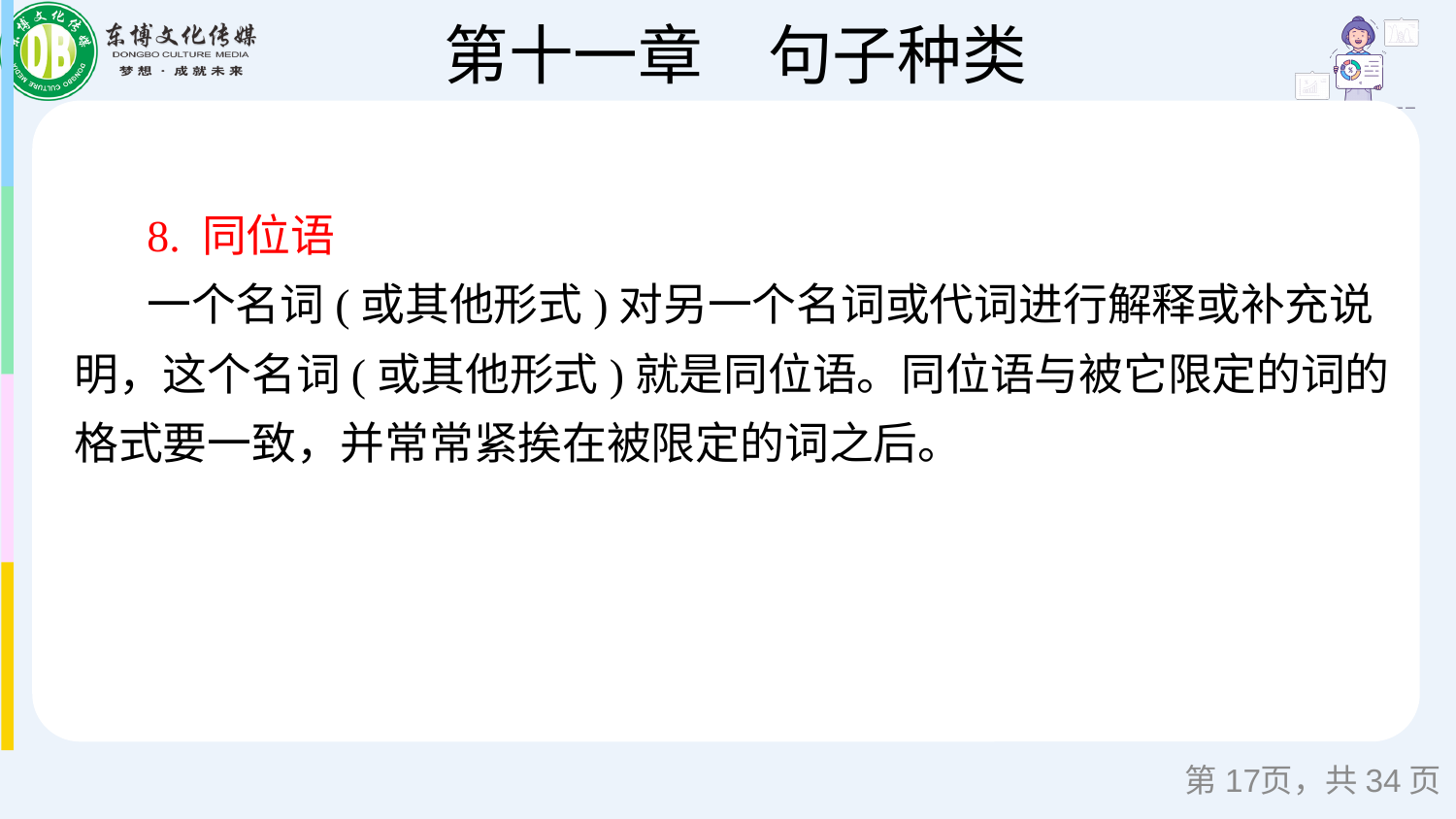

8. 同位语
一个名词(或其他形式)对另一个名词或代词进行解释或补充说明，这个名词(或其他形式)就是同位语。同位语与被它限定的词的格式要一致，并常常紧挨在被限定的词之后。

第17页，共34页